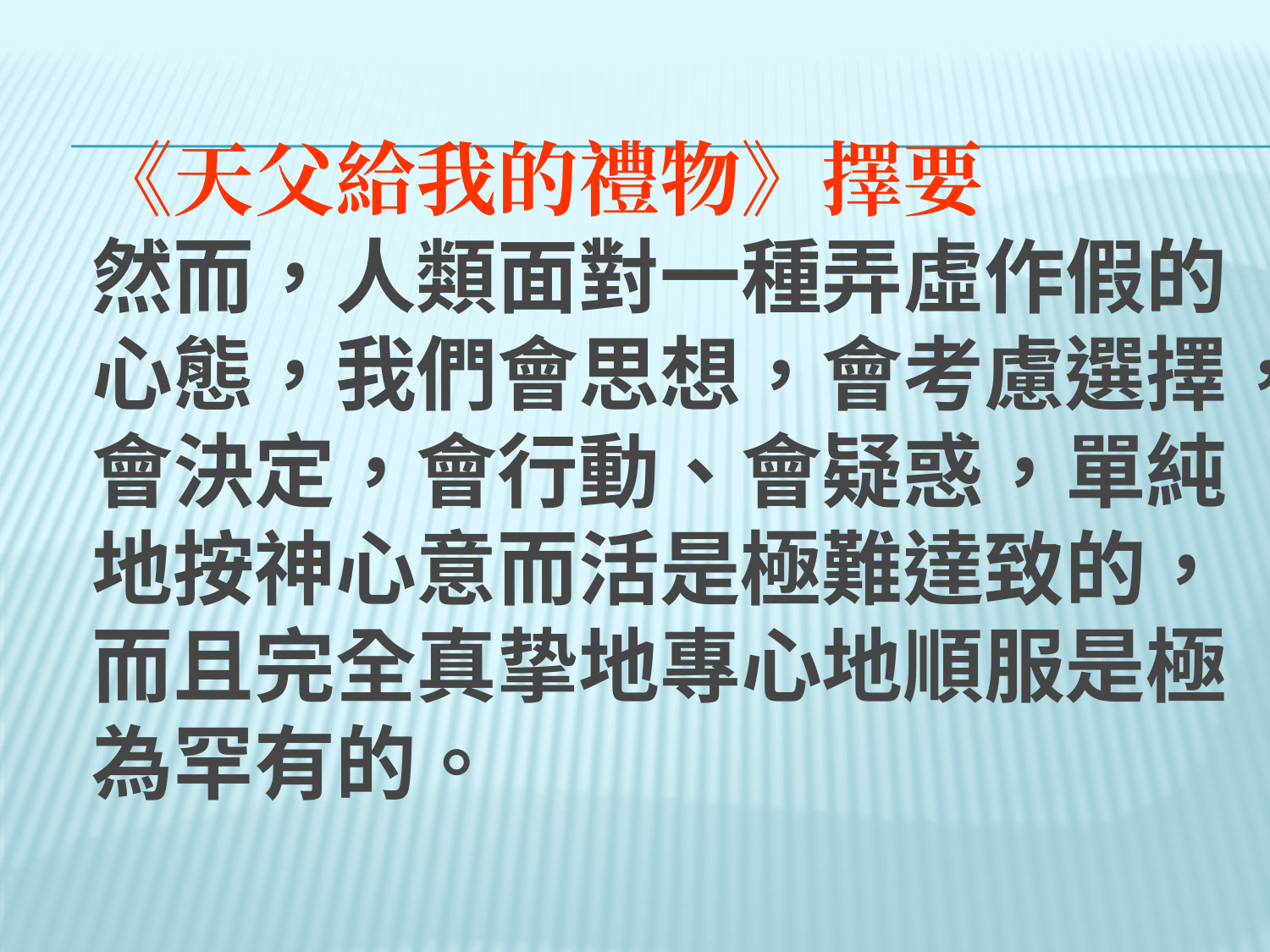

《天父給我的禮物》擇要
然而，人類面對一種弄虛作假的心態，我們會思想，會考慮選擇，會決定，會行動、會疑惑，單純地按神心意而活是極難達致的，而且完全真挚地專心地順服是極為罕有的。